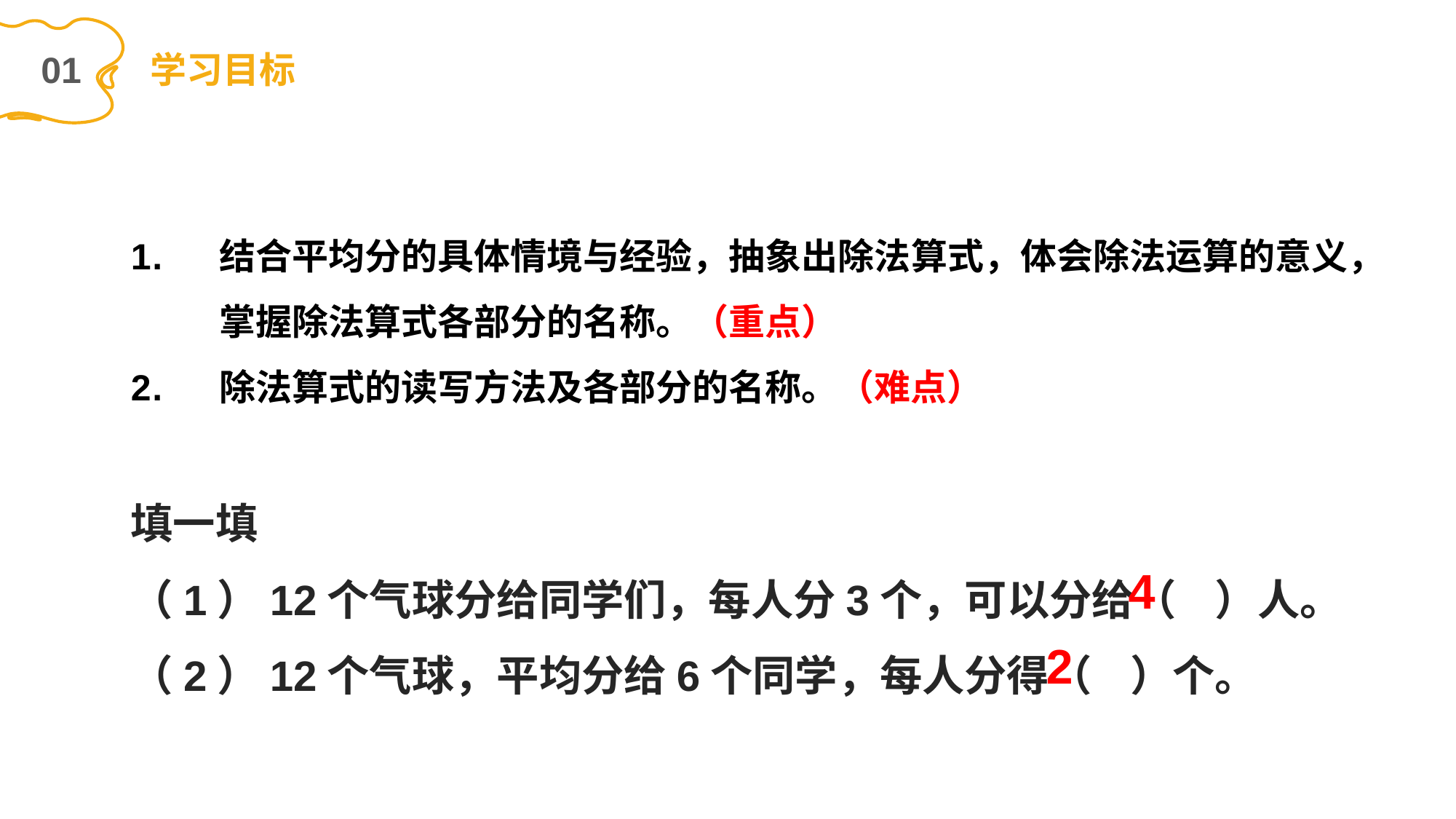

01
学习目标
结合平均分的具体情境与经验，抽象出除法算式，体会除法运算的意义，掌握除法算式各部分的名称。（重点）
除法算式的读写方法及各部分的名称。（难点）
填一填
（1）12个气球分给同学们，每人分3个，可以分给（    ）人。
（2）12个气球，平均分给6个同学，每人分得（    ）个。
4
2